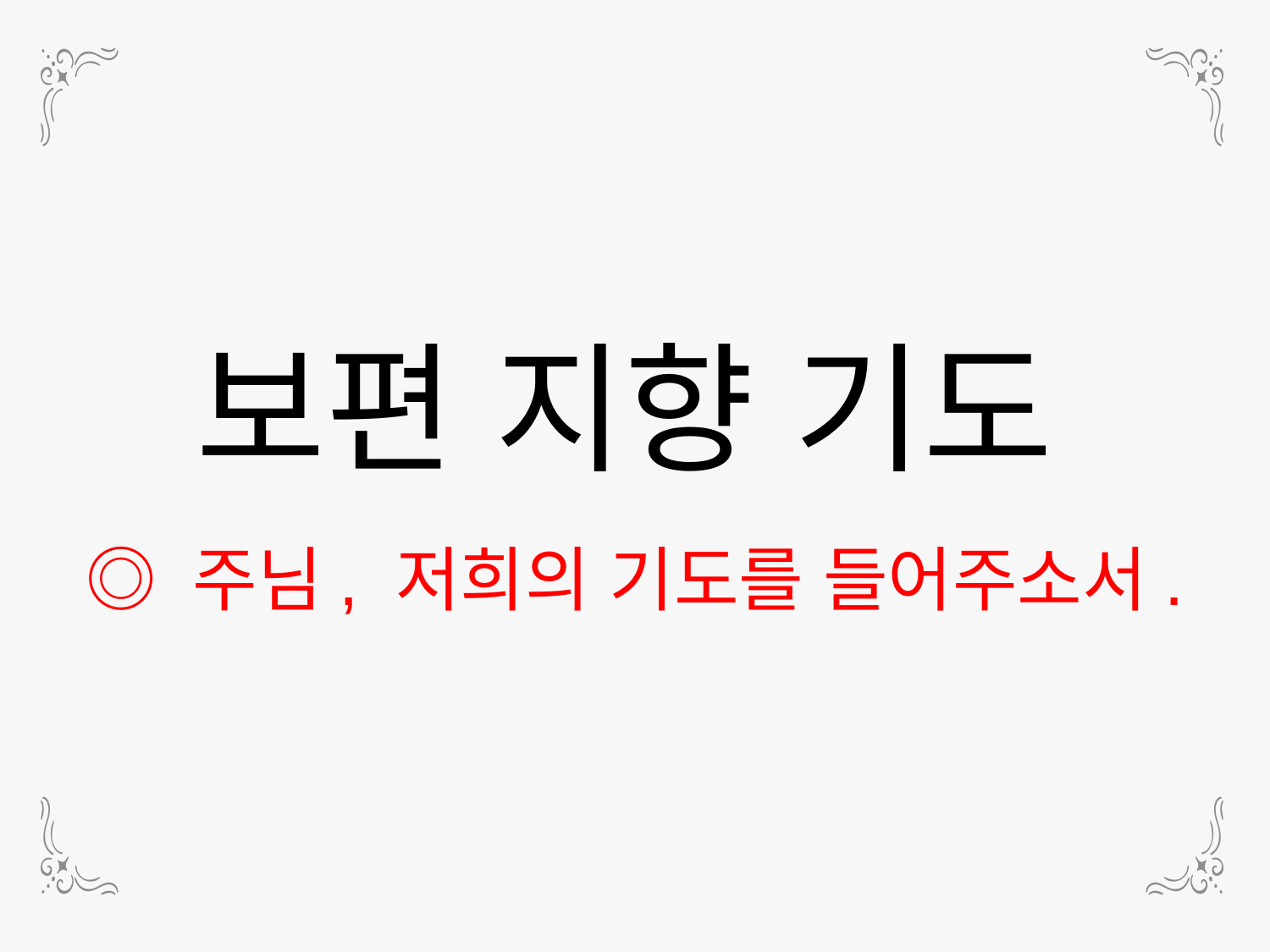

보편 지향 기도
◎ 주님, 저희의 기도를 들어주소서.